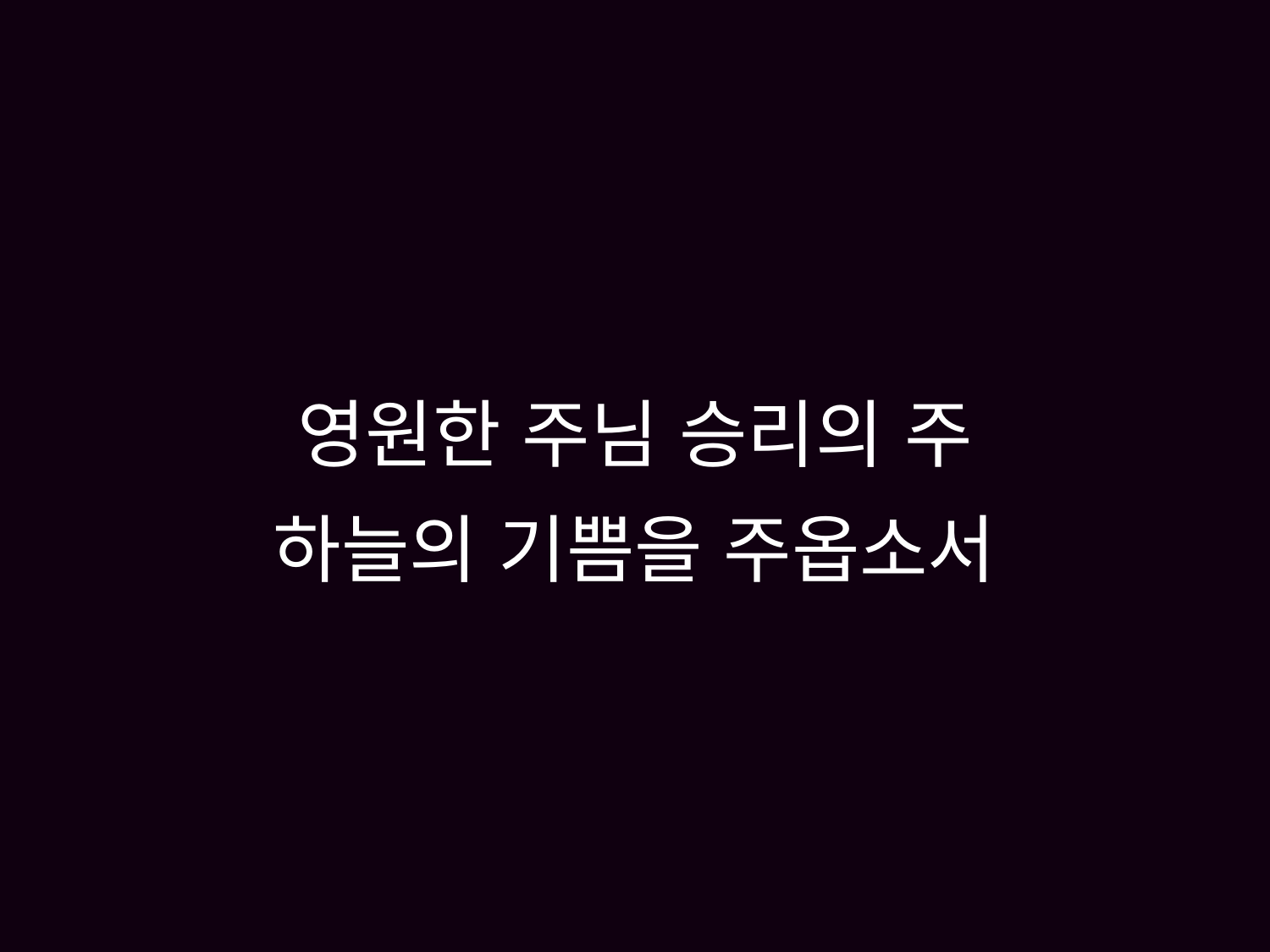

# 영원한 주님 승리의 주 하늘의 기쁨을 주옵소서